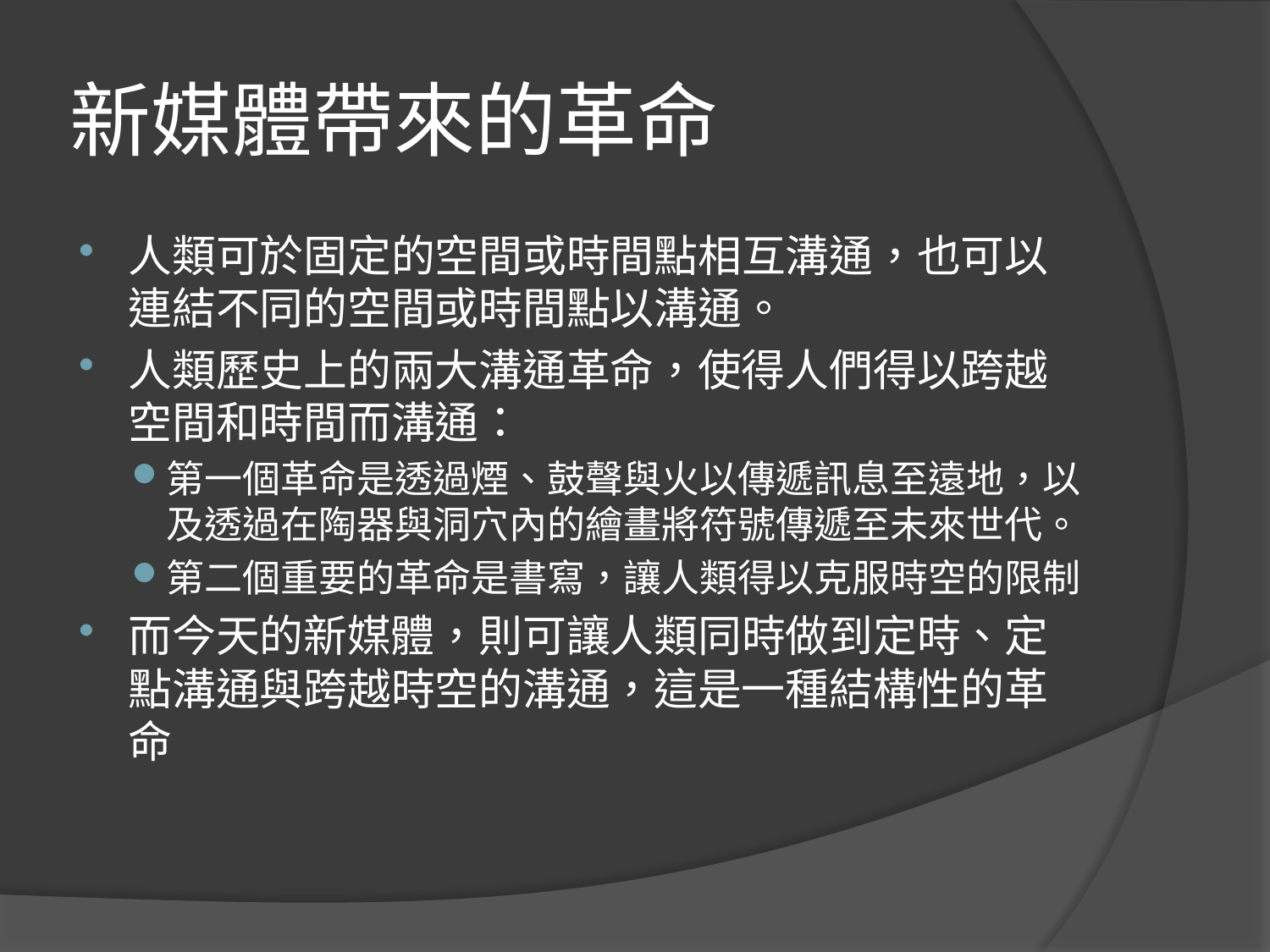

# 新媒體帶來的革命
人類可於固定的空間或時間點相互溝通，也可以連結不同的空間或時間點以溝通。
人類歷史上的兩大溝通革命，使得人們得以跨越空間和時間而溝通：
第一個革命是透過煙、鼓聲與火以傳遞訊息至遠地，以及透過在陶器與洞穴內的繪畫將符號傳遞至未來世代。
第二個重要的革命是書寫，讓人類得以克服時空的限制
而今天的新媒體，則可讓人類同時做到定時、定點溝通與跨越時空的溝通，這是一種結構性的革命